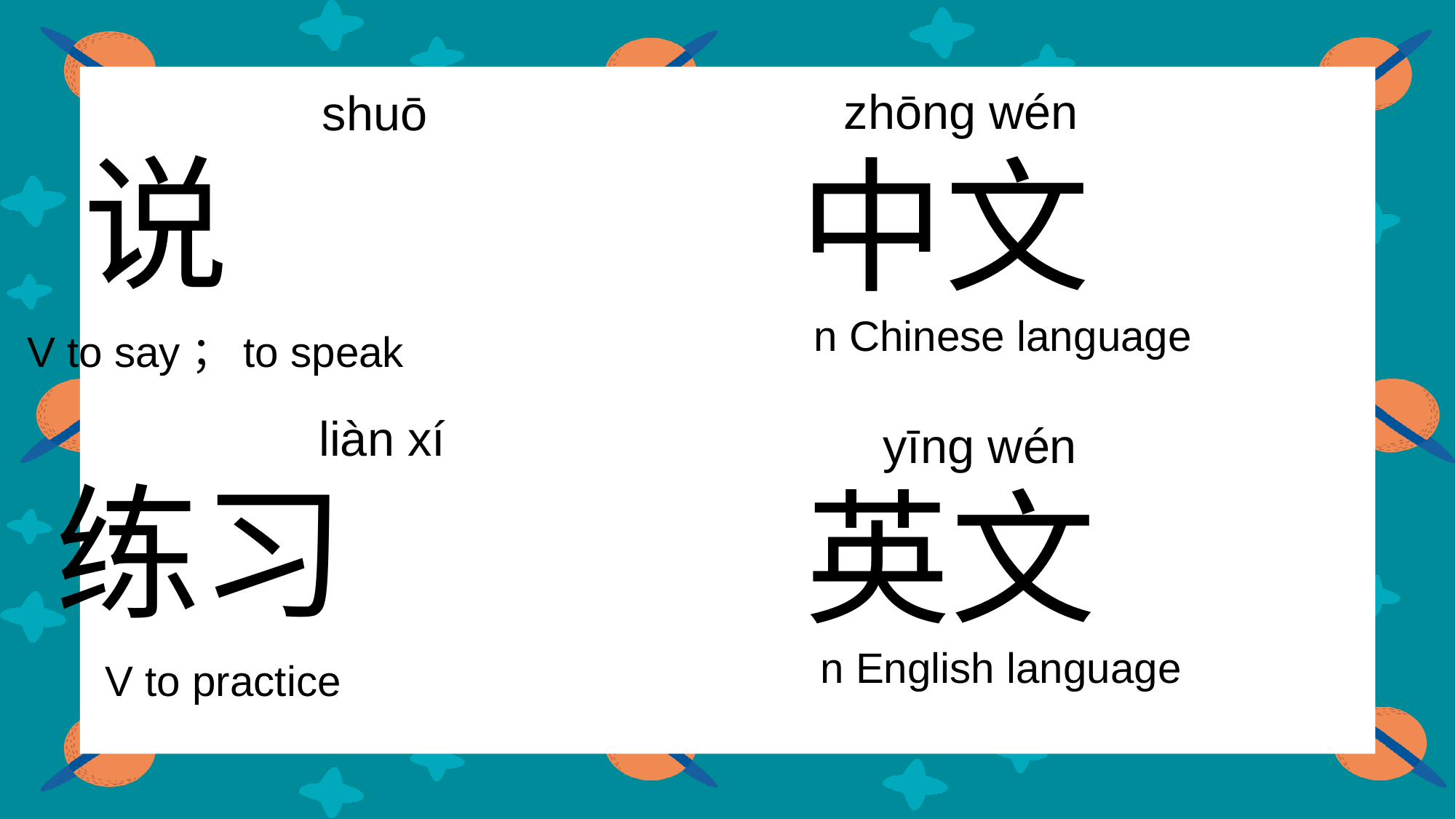

zhōng wén
shuō
         说
                       V to say；to speak
         中文
                             n Chinese language

liàn xí
yīng wén
         练习
                                V to practice
         英文
                             n English language